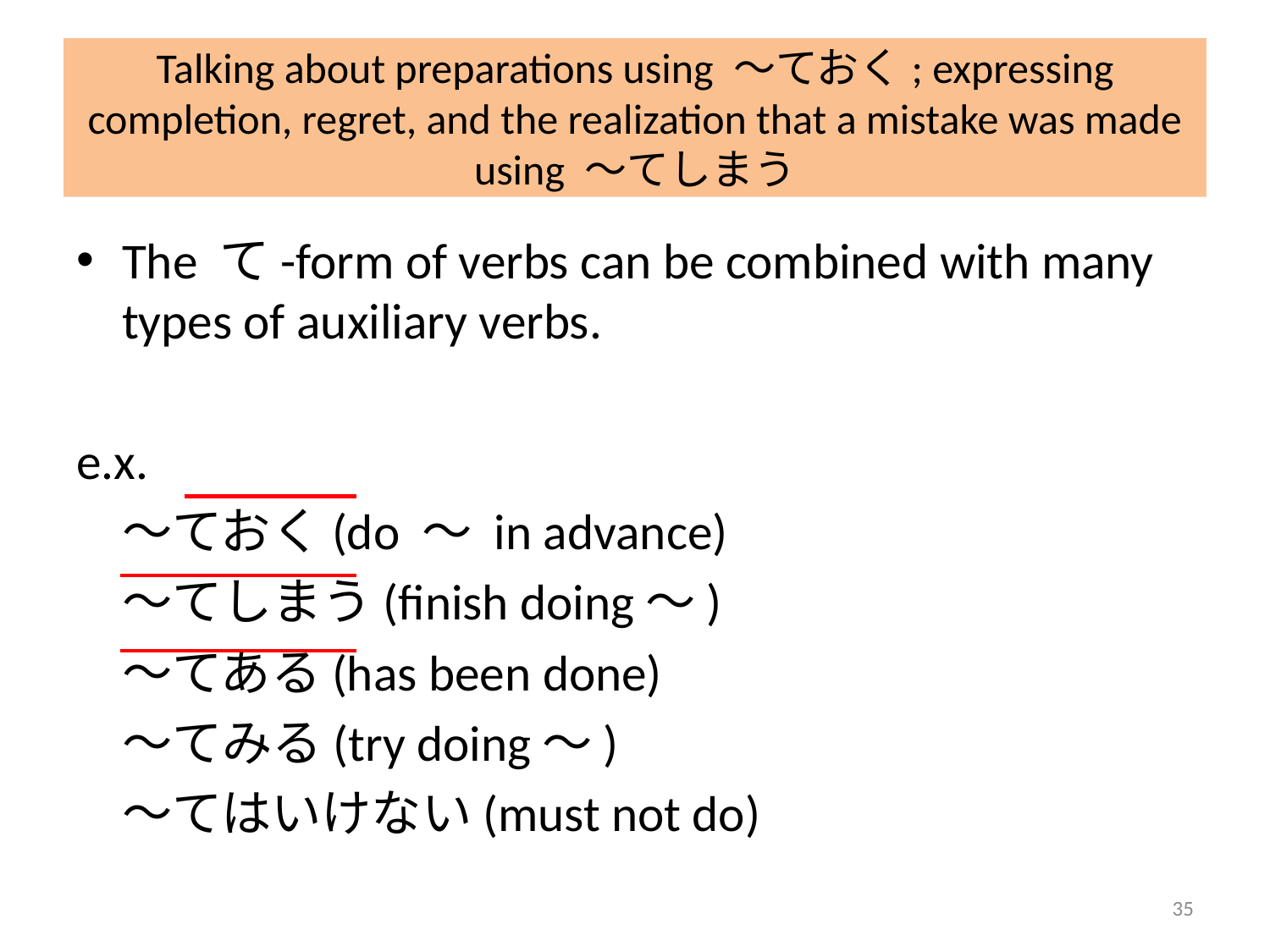

# Talking about preparations using ～ておく; expressing completion, regret, and the realization that a mistake was made using ～てしまう
The て-form of verbs can be combined with many types of auxiliary verbs.

e.x.
	～ておく(do ～ in advance)
	～てしまう(finish doing～)
	～てある(has been done)
	～てみる(try doing～)
	～てはいけない(must not do)

35